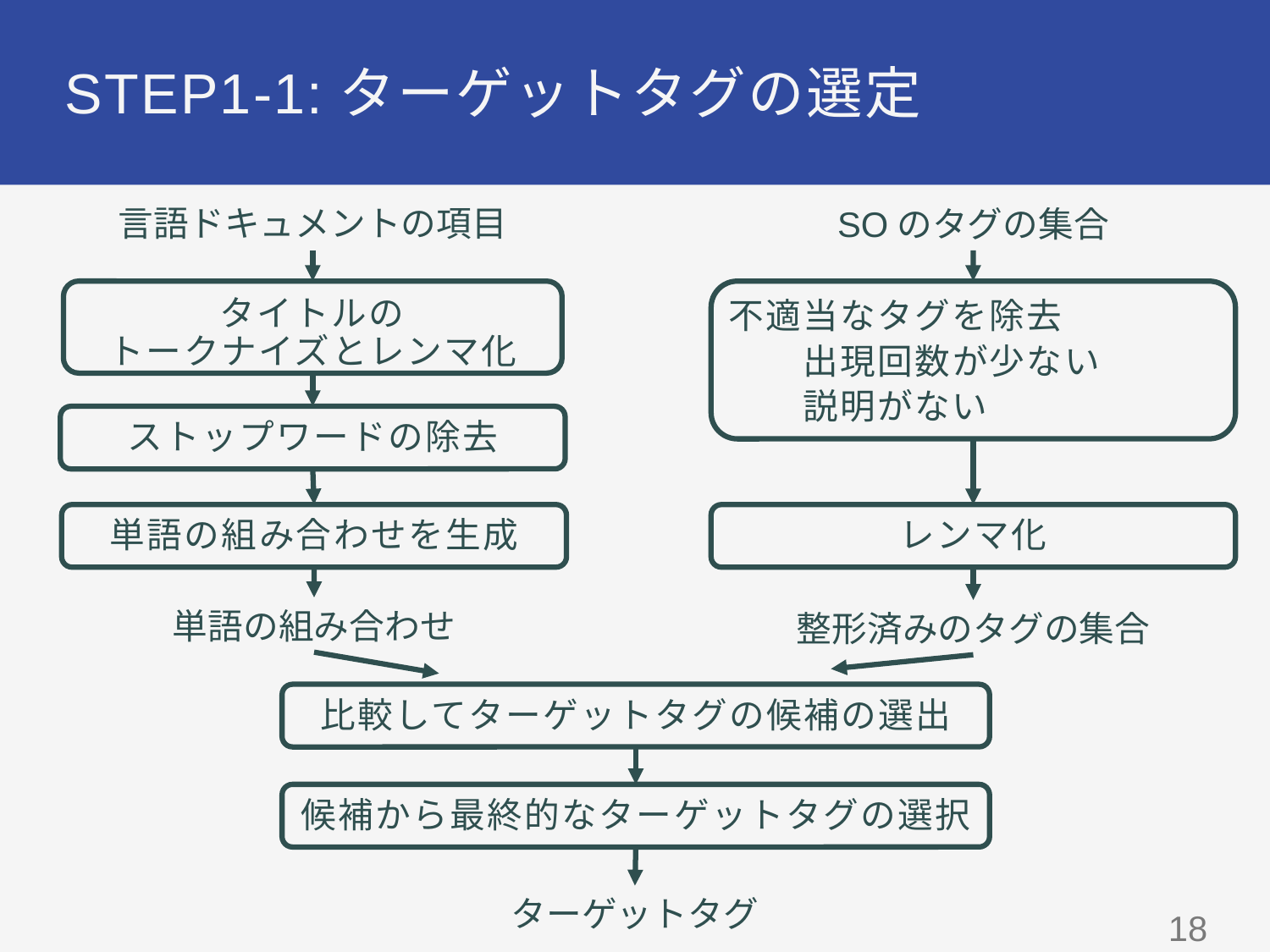

# STEP1-1:ターゲットタグの選定
言語ドキュメントの項目
SOのタグの集合
タイトルの
トークナイズとレンマ化
不適当なタグを除去
　　出現回数が少ない
　　説明がない

ストップワードの除去
単語の組み合わせを生成
レンマ化
単語の組み合わせ
整形済みのタグの集合
比較してターゲットタグの候補の選出
候補から最終的なターゲットタグの選択
ターゲットタグ
18